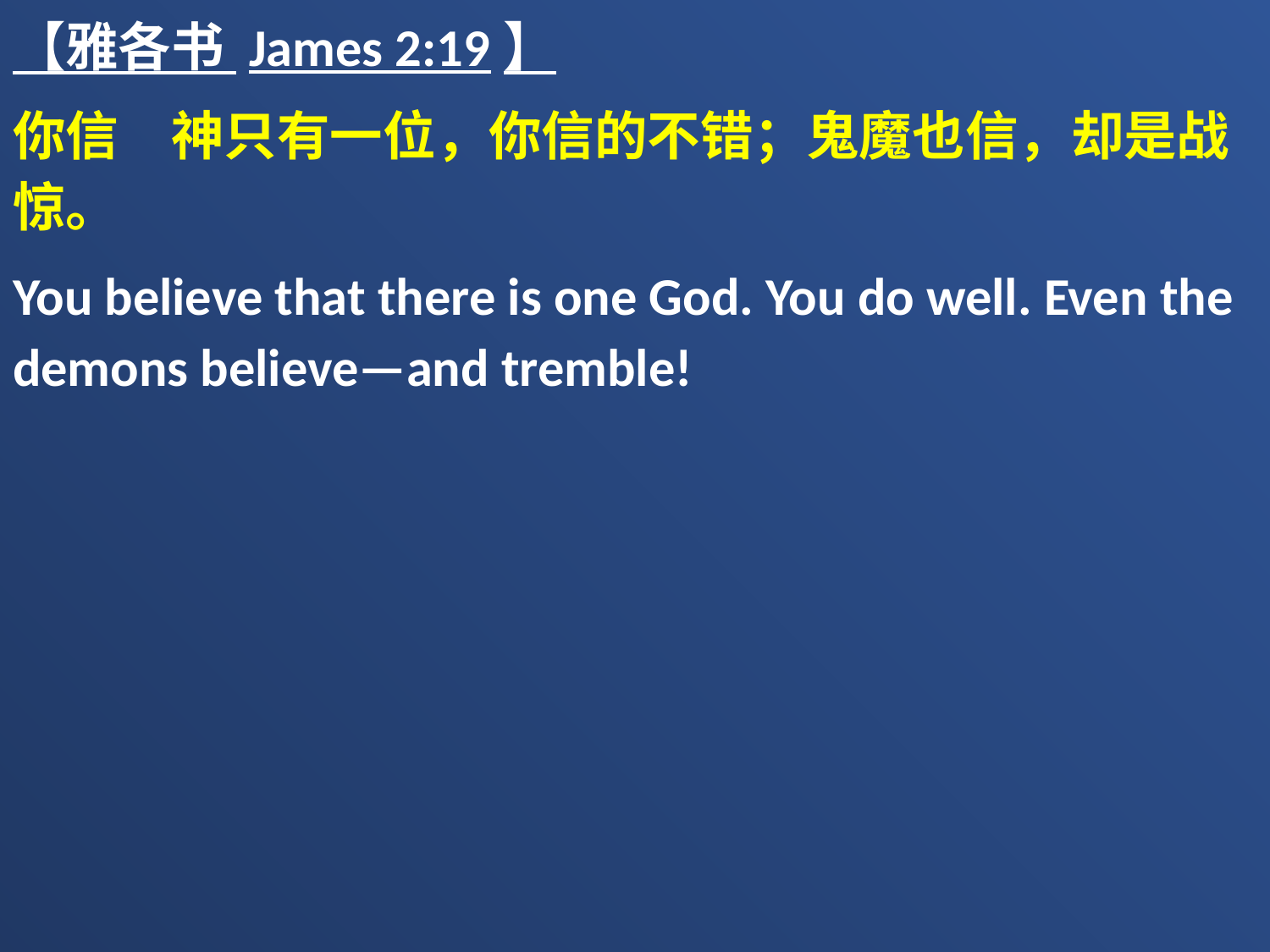

【雅各书 James 2:19】
你信　神只有一位，你信的不错；鬼魔也信，却是战惊。
You believe that there is one God. You do well. Even the demons believe—and tremble!